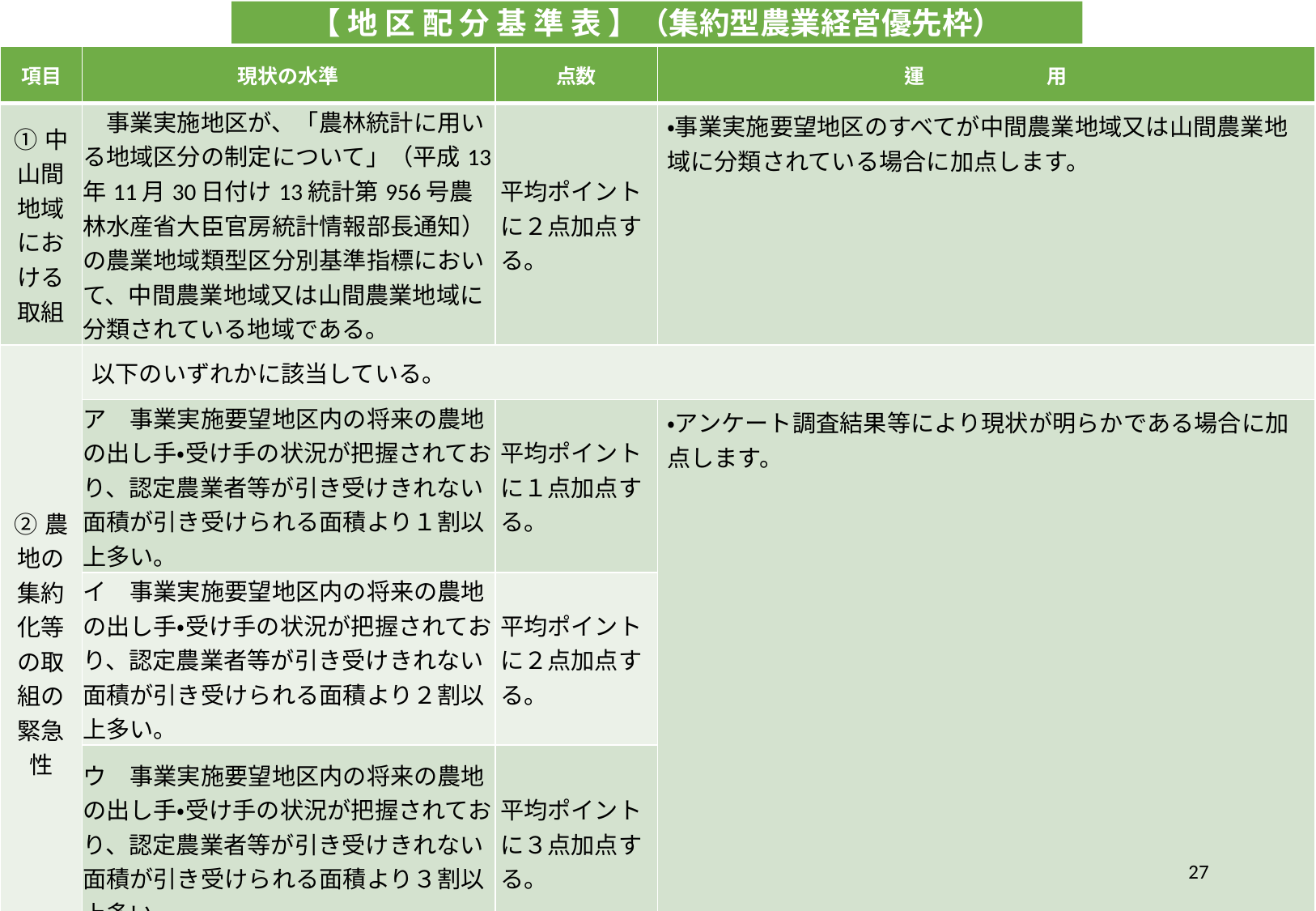

・
【 地 区 配 分 基 準 表 】（集約型農業経営優先枠）
| 項目 | 現状の水準 | 点数 | 運　　　 　用 |
| --- | --- | --- | --- |
| ①中山間地域における取組 | 事業実施地区が、「農林統計に用いる地域区分の制定について」（平成13年11月30日付け13統計第956号農林水産省大臣官房統計情報部長通知）の農業地域類型区分別基準指標において、中間農業地域又は山間農業地域に分類されている地域である。 | 平均ポイントに２点加点する。 | ・事業実施要望地区のすべてが中間農業地域又は山間農業地域に分類されている場合に加点します。 |
| ②農地の集約化等の取組の緊急性 | 以下のいずれかに該当している。 |  |  |
|  | ア　事業実施要望地区内の将来の農地の出し手・受け手の状況が把握されており、認定農業者等が引き受けきれない面積が引き受けられる面積より１割以上多い。 | 平均ポイントに１点加点する。 | ・アンケート調査結果等により現状が明らかである場合に加点します。 |
|  | イ　事業実施要望地区内の将来の農地の出し手・受け手の状況が把握されており、認定農業者等が引き受けきれない面積が引き受けられる面積より２割以上多い。 | 平均ポイントに２点加点する。 |  |
| ③地域計画の策定 | ウ　事業実施要望地区内の将来の農地の出し手・受け手の状況が把握されており、認定農業者等が引き受けきれない面積が引き受けられる面積より３割以上多い。 | 平均ポイントに３点加点する。 |  |
27